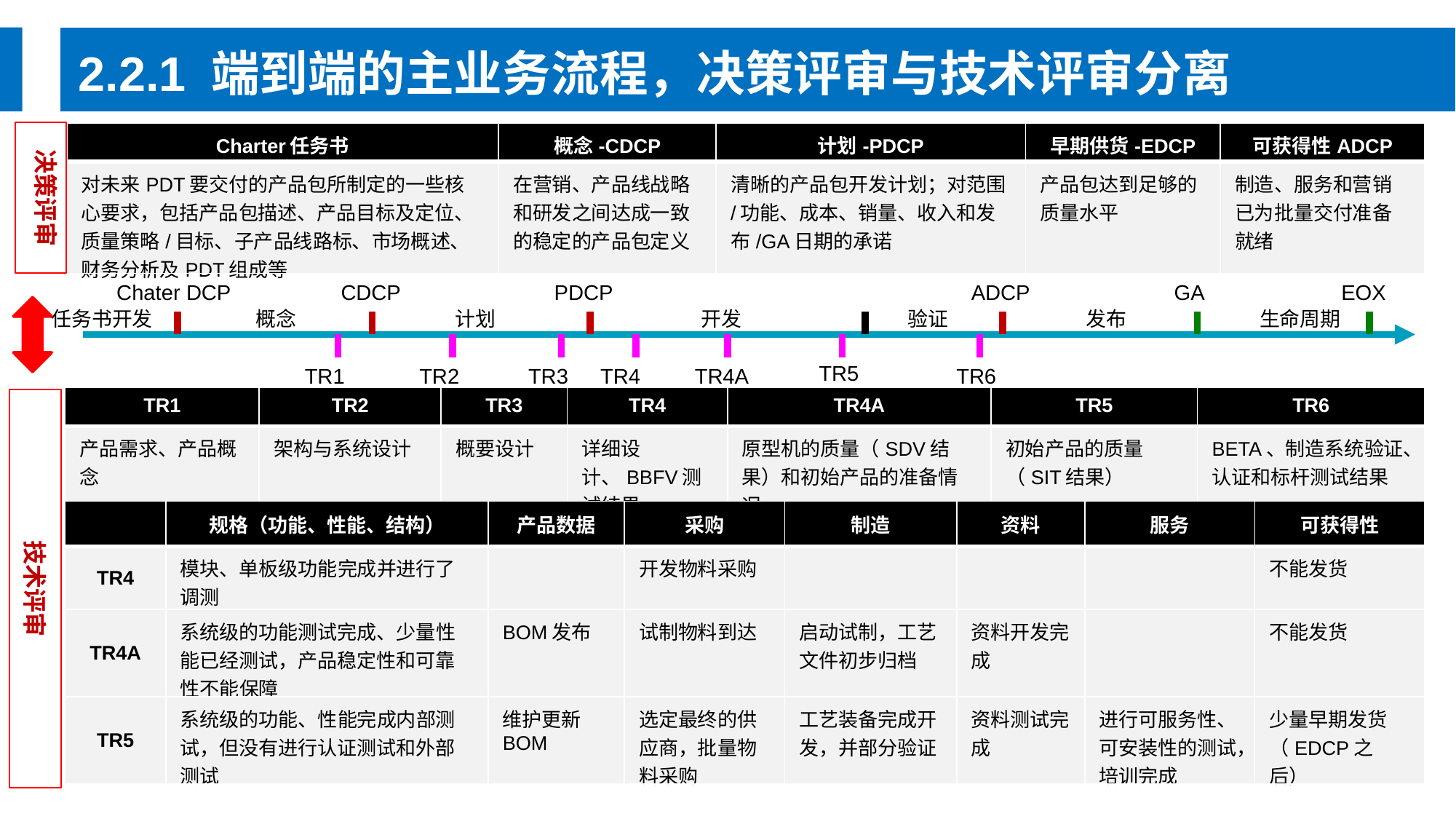

2.2.1 端到端的主业务流程，决策评审与技术评审分离
决策评审
| Charter任务书 | 概念-CDCP | 计划-PDCP | 早期供货-EDCP | 可获得性ADCP |
| --- | --- | --- | --- | --- |
| 对未来PDT要交付的产品包所制定的一些核心要求，包括产品包描述、产品目标及定位、质量策略/目标、子产品线路标、市场概述、财务分析及PDT组成等 | 在营销、产品线战略和研发之间达成一致的稳定的产品包定义 | 清晰的产品包开发计划；对范围/功能、成本、销量、收入和发布/GA日期的承诺 | 产品包达到足够的质量水平 | 制造、服务和营销已为批量交付准备就绪 |
Chater DCP
CDCP
PDCP
ADCP
GA
EOX
任务书开发
概念
计划
开发
验证
发布
生命周期
TR5
TR1
TR2
TR3
TR4
TR4A
TR6

| TR1 | TR2 | TR3 | TR4 | TR4A | TR5 | TR6 |
| --- | --- | --- | --- | --- | --- | --- |
| 产品需求、产品概念 | 架构与系统设计 | 概要设计 | 详细设计、BBFV测试结果 | 原型机的质量（SDV结果）和初始产品的准备情况 | 初始产品的质量（SIT结果） | BETA、制造系统验证、认证和标杆测试结果 |
技术评审
|  | 规格（功能、性能、结构） | 产品数据 | 采购 | 制造 | 资料 | 服务 | 可获得性 |
| --- | --- | --- | --- | --- | --- | --- | --- |
| TR4 | 模块、单板级功能完成并进行了调测 |  | 开发物料采购 |  |  |  | 不能发货 |
| TR4A | 系统级的功能测试完成、少量性能已经测试，产品稳定性和可靠性不能保障 | BOM发布 | 试制物料到达 | 启动试制，工艺文件初步归档 | 资料开发完成 |  | 不能发货 |
| TR5 | 系统级的功能、性能完成内部测试，但没有进行认证测试和外部测试 | 维护更新BOM | 选定最终的供应商，批量物料采购 | 工艺装备完成开发，并部分验证 | 资料测试完成 | 进行可服务性、可安装性的测试，培训完成 | 少量早期发货（EDCP之后） |
31